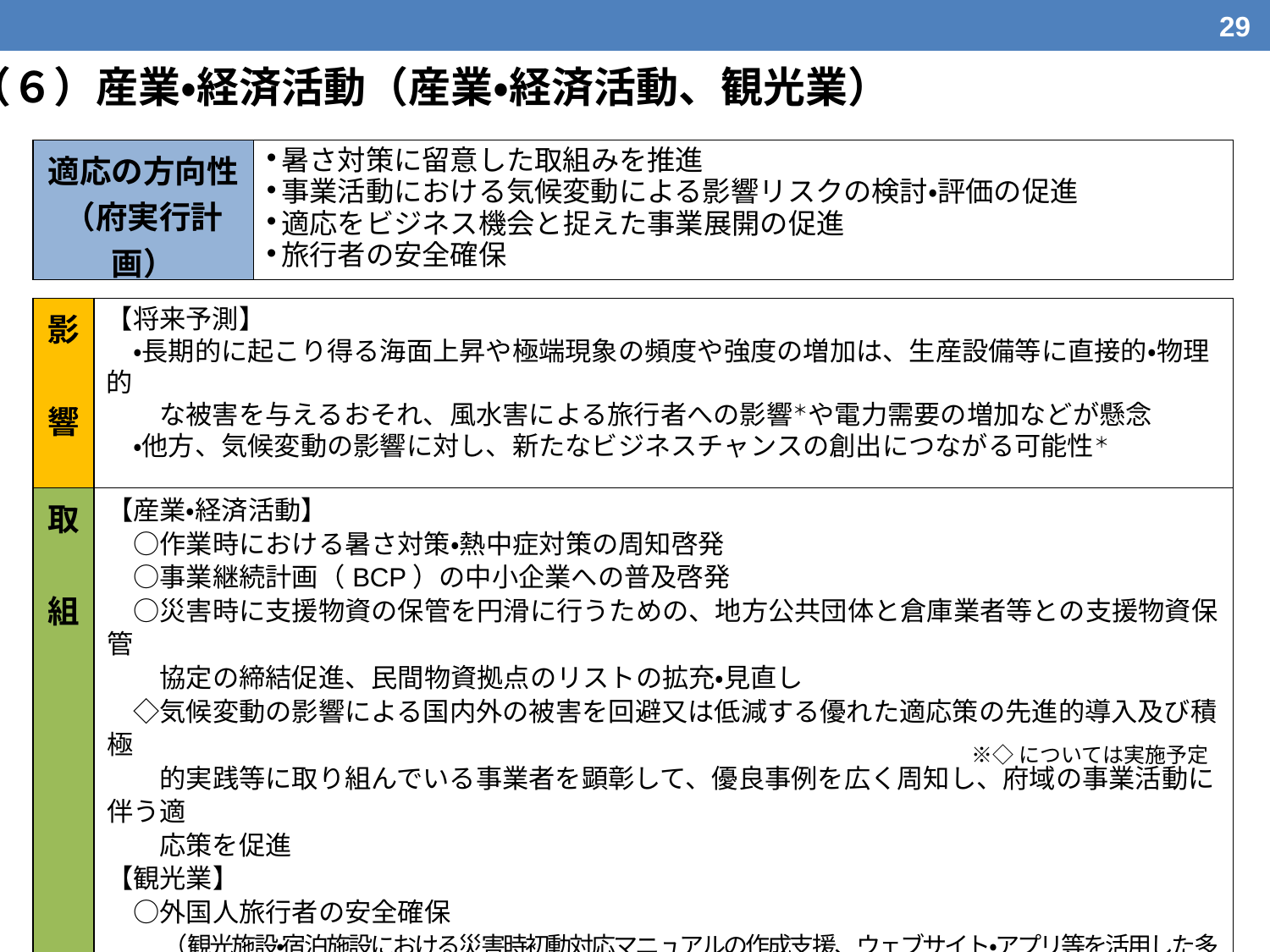

29
（６）産業・経済活動（産業・経済活動、観光業）
| 適応の方向性 （府実行計画） | 暑さ対策に留意した取組みを推進 事業活動における気候変動による影響リスクの検討・評価の促進 適応をビジネス機会と捉えた事業展開の促進 旅行者の安全確保 |
| --- | --- |
| 影　響 | 【将来予測】 　・長期的に起こり得る海面上昇や極端現象の頻度や強度の増加は、生産設備等に直接的・物理的 　　な被害を与えるおそれ、風水害による旅行者への影響＊や電力需要の増加などが懸念 　・他方、気候変動の影響に対し、新たなビジネスチャンスの創出につながる可能性＊ 　　　　　　　　　　　　　　　　　　　　　　　　　　　　　　　　　　　　　　　　　　　（＊国の適応計画より） |
| --- | --- |
| 取　組 | 【産業・経済活動】 　○作業時における暑さ対策・熱中症対策の周知啓発 　○事業継続計画（BCP）の中小企業への普及啓発 　○災害時に支援物資の保管を円滑に行うための、地方公共団体と倉庫業者等との支援物資保管 　　協定の締結促進、民間物資拠点のリストの拡充・見直し 　◇気候変動の影響による国内外の被害を回避又は低減する優れた適応策の先進的導入及び積極 　　的実践等に取り組んでいる事業者を顕彰して、優良事例を広く周知し、府域の事業活動に伴う適 　　応策を促進 【観光業】 　○外国人旅行者の安全確保 　　（観光施設・宿泊施設における災害時初動対応マニュアルの作成支援、ウェブサイト・アプリ等を活用した多言語に 　　　　よる災害情報・警報、被害情報、緊急電話のかけ方等の提供、同ウェブサイト・アプリの周知、外国人観光客の 　　　　支援体制　の検討、災害発生から帰国までの支援フローの作成、外国人旅行者安全確保マニュアル（仮称）の作成） |
| --- | --- |
※◇については実施予定